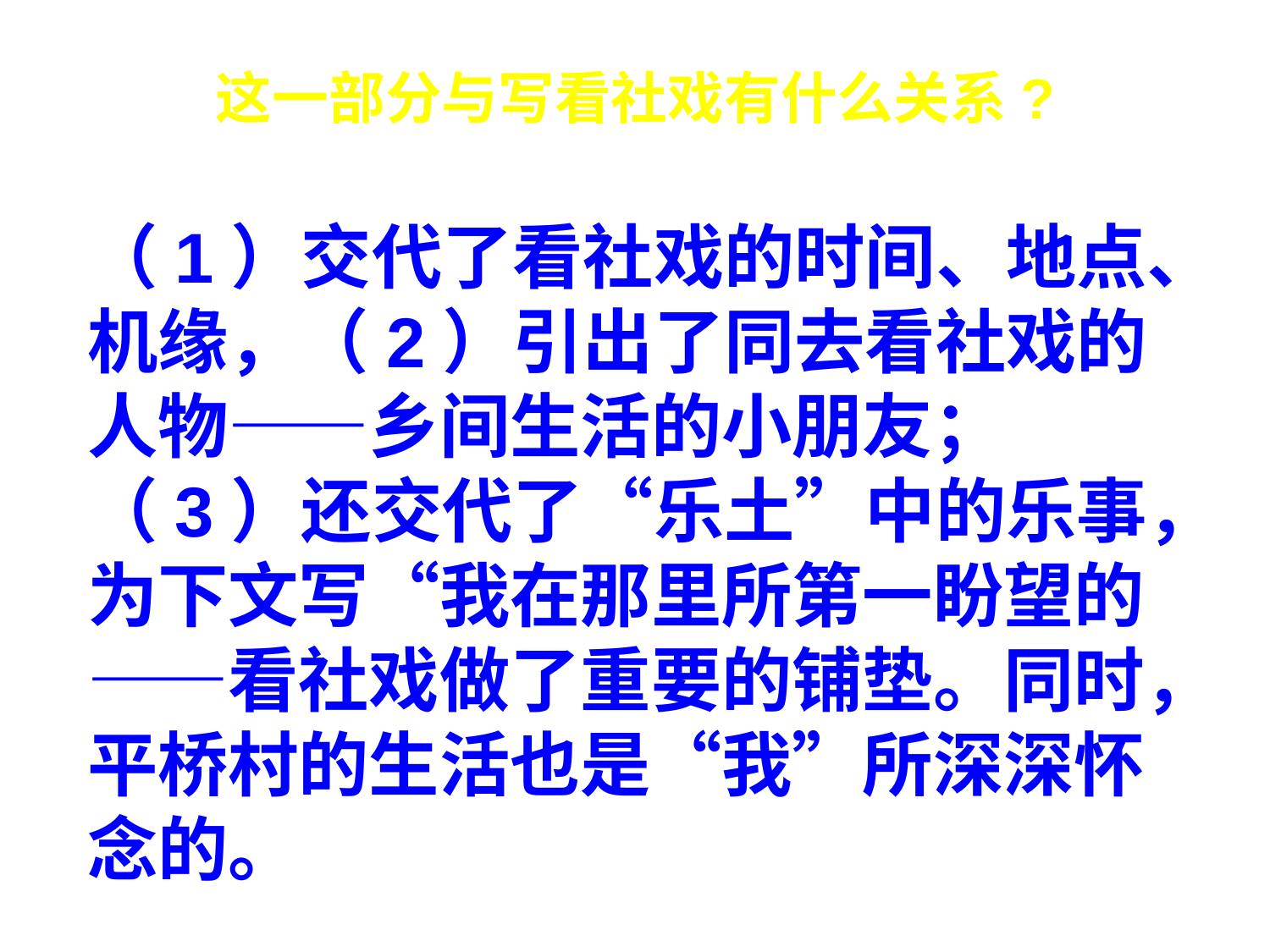

这一部分与写看社戏有什么关系?
（1）交代了看社戏的时间、地点、机缘，（2）引出了同去看社戏的人物——乡间生活的小朋友；（3）还交代了“乐土”中的乐事，为下文写“我在那里所第一盼望的——看社戏做了重要的铺垫。同时，平桥村的生活也是“我”所深深怀念的。